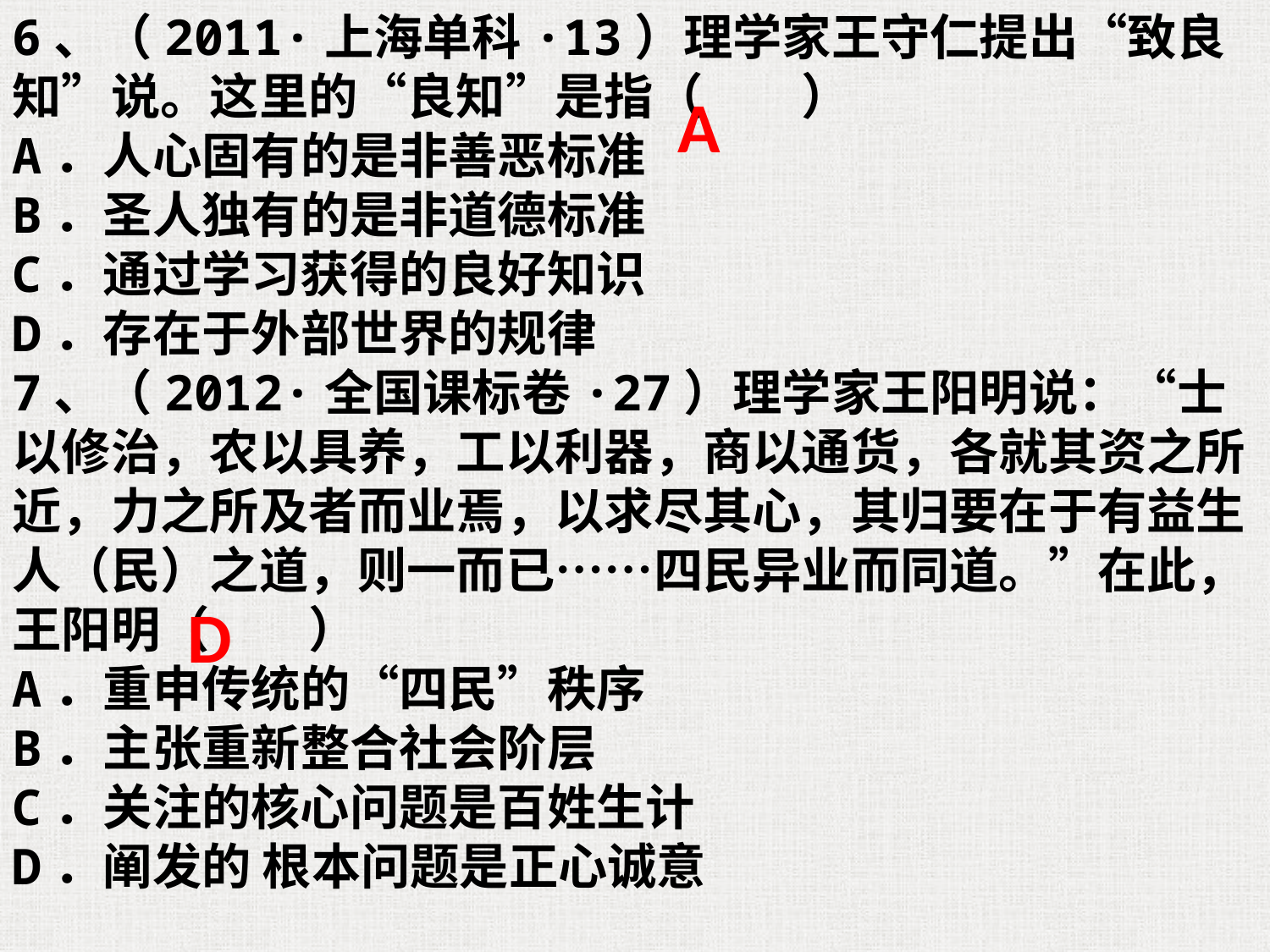

6、（2011·上海单科·13）理学家王守仁提出“致良知”说。这里的“良知”是指（　　）
A．人心固有的是非善恶标准
B．圣人独有的是非道德标准
C．通过学习获得的良好知识
D．存在于外部世界的规律
7、（2012·全国课标卷·27）理学家王阳明说：“士以修治，农以具养，工以利器，商以通货，各就其资之所近，力之所及者而业焉，以求尽其心，其归要在于有益生人（民）之道，则一而已……四民异业而同道。”在此，王阳明（　　）
A．重申传统的“四民”秩序
B．主张重新整合社会阶层
C．关注的核心问题是百姓生计
D．阐发的 根本问题是正心诚意

A
D